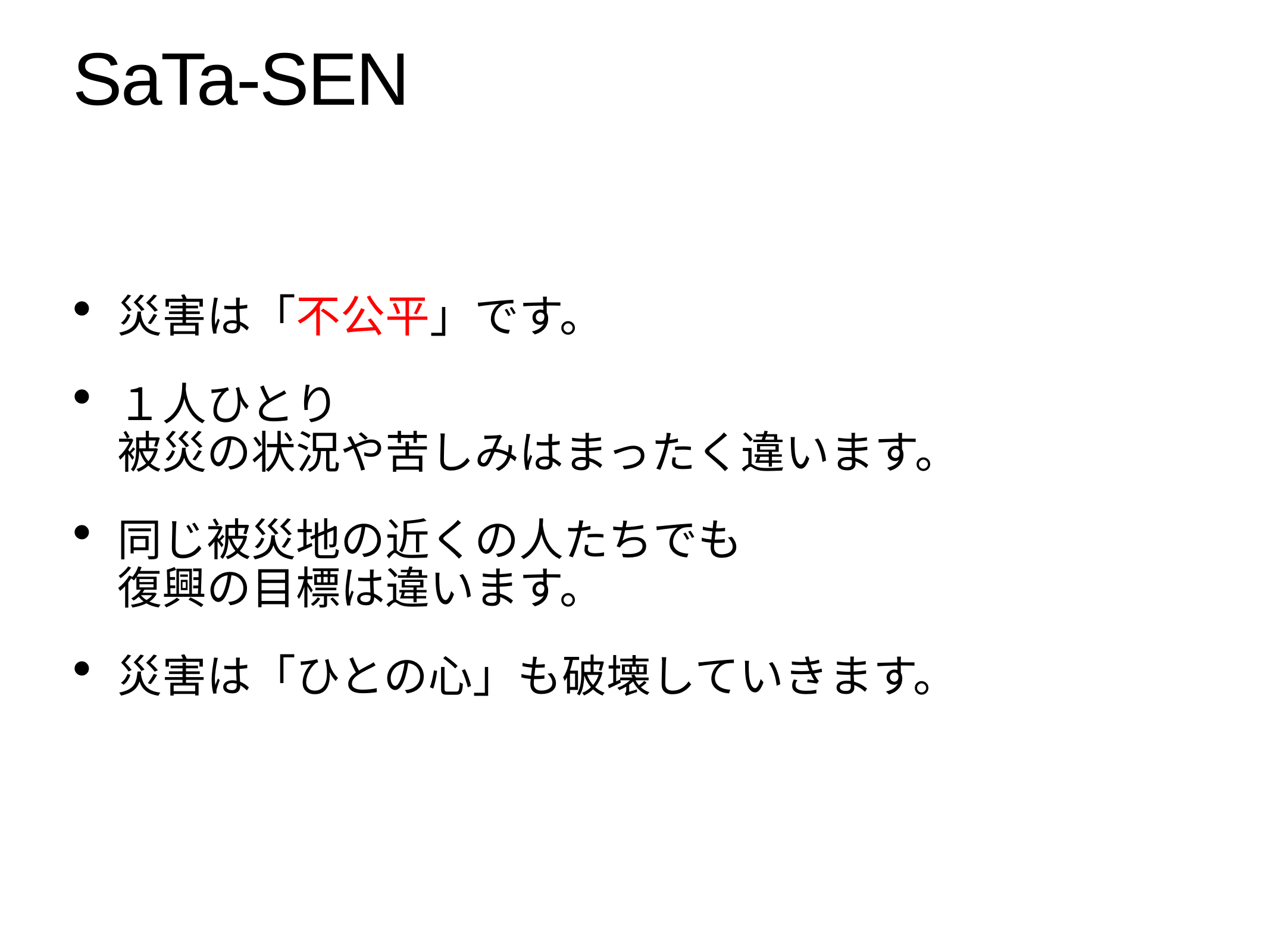

# SaTa-SEN
災害は「不公平」です。
１人ひとり
被災の状況や苦しみはまったく違います。
同じ被災地の近くの人たちでも
復興の目標は違います。
災害は「ひとの心」も破壊していきます。